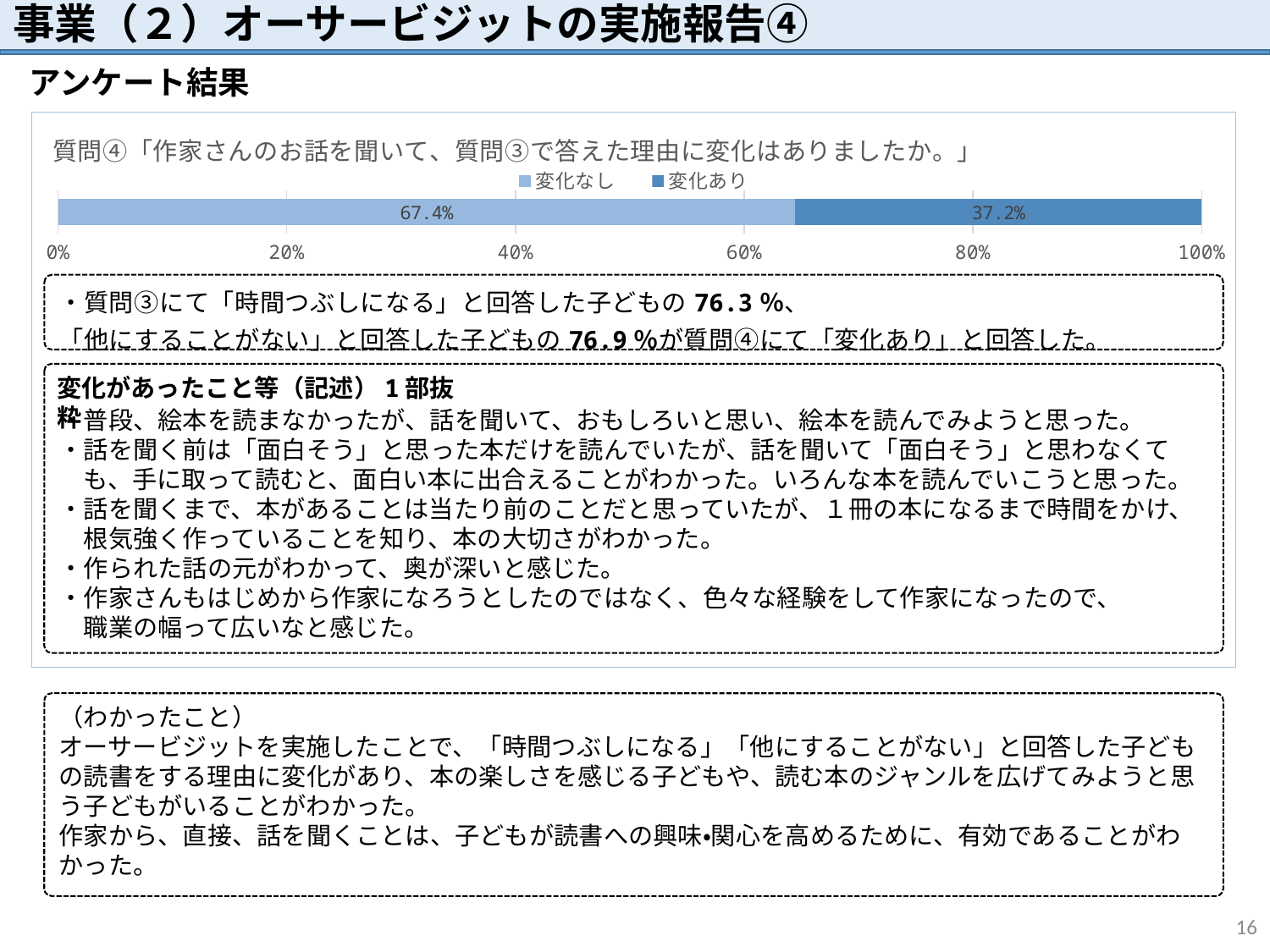

# 事業（２）オーサービジットの実施報告④

アンケート結果

### Chart: 質問④「作家さんのお話を聞いて、質問③で答えた理由に変化はありましたか。」

| Category | 変化なし | 変化あり |
|---|---|---|
・普段、絵本を読まなかったが、話を聞いて、おもしろいと思い、絵本を読んでみようと思った。
・話を聞く前は「面白そう」と思った本だけを読んでいたが、話を聞いて「面白そう」と思わなくて
　も、手に取って読むと、面白い本に出合えることがわかった。いろんな本を読んでいこうと思った。
・話を聞くまで、本があることは当たり前のことだと思っていたが、１冊の本になるまで時間をかけ、
　根気強く作っていることを知り、本の大切さがわかった。
・作られた話の元がわかって、奥が深いと感じた。
・作家さんもはじめから作家になろうとしたのではなく、色々な経験をして作家になったので、
　職業の幅って広いなと感じた。
変化があったこと等（記述）1部抜粋
（わかったこと）
オーサービジットを実施したことで、「時間つぶしになる」「他にすることがない」と回答した子どもの読書をする理由に変化があり、本の楽しさを感じる子どもや、読む本のジャンルを広げてみようと思う子どもがいることがわかった。
作家から、直接、話を聞くことは、子どもが読書への興味・関心を高めるために、有効であることがわかった。
16